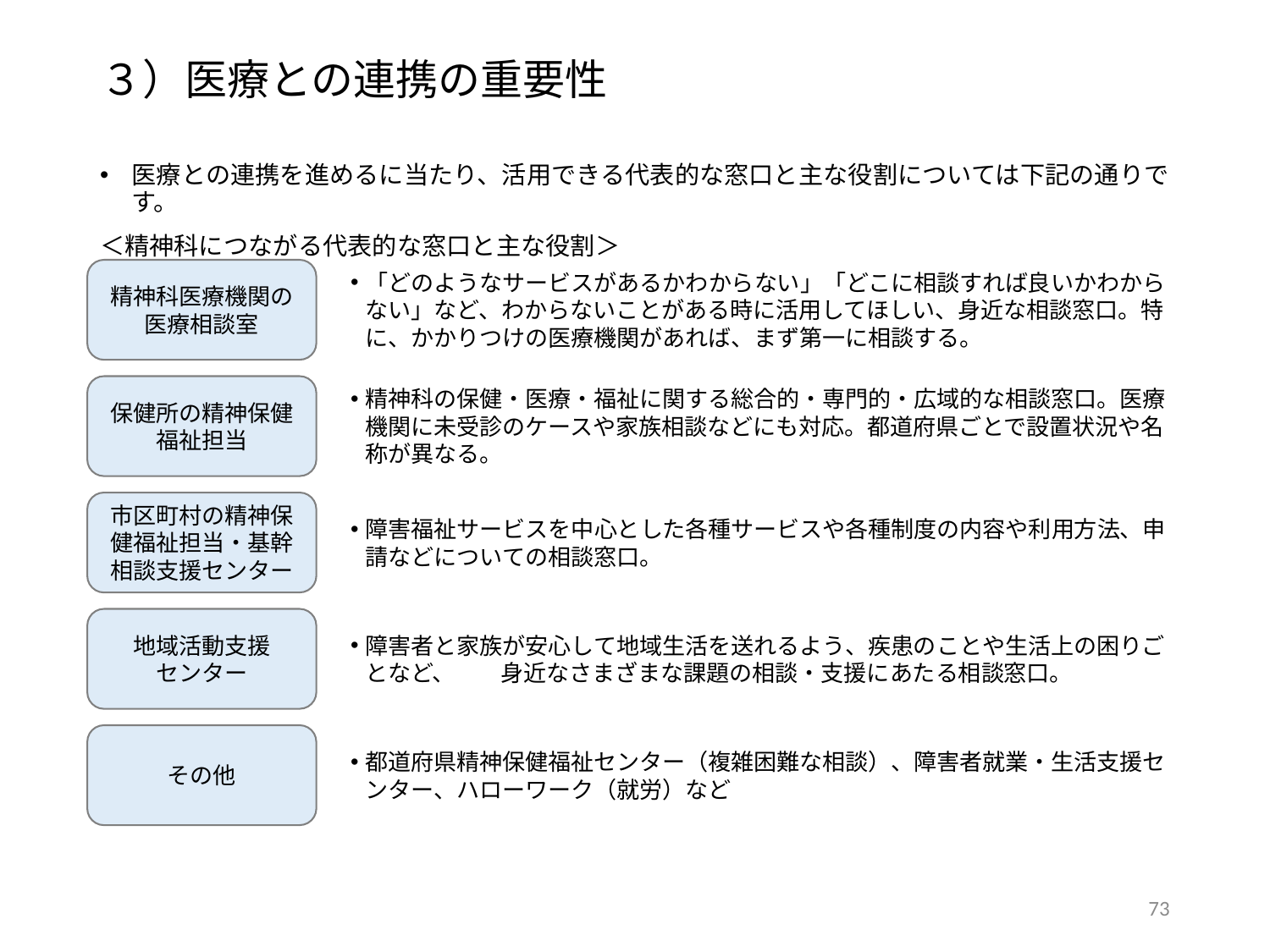

３）医療との連携の重要性

医療との連携を進めるに当たり、活用できる代表的な窓口と主な役割については下記の通りです。
＜精神科につながる代表的な窓口と主な役割＞

精神科医療機関の医療相談室
「どのようなサービスがあるかわからない」「どこに相談すれば良いかわからない」など、わからないことがある時に活用してほしい、身近な相談窓口。特に、かかりつけの医療機関があれば、まず第一に相談する。
保健所の精神保健福祉担当
精神科の保健・医療・福祉に関する総合的・専門的・広域的な相談窓口。医療機関に未受診のケースや家族相談などにも対応。都道府県ごとで設置状況や名称が異なる。
市区町村の精神保健福祉担当・基幹相談支援センター
障害福祉サービスを中心とした各種サービスや各種制度の内容や利用方法、申請などについての相談窓口。
地域活動支援
センター
障害者と家族が安心して地域生活を送れるよう、疾患のことや生活上の困りごとなど、　　身近なさまざまな課題の相談・支援にあたる相談窓口。
その他
都道府県精神保健福祉センター（複雑困難な相談）、障害者就業・生活支援センター、ハローワーク（就労）など
73